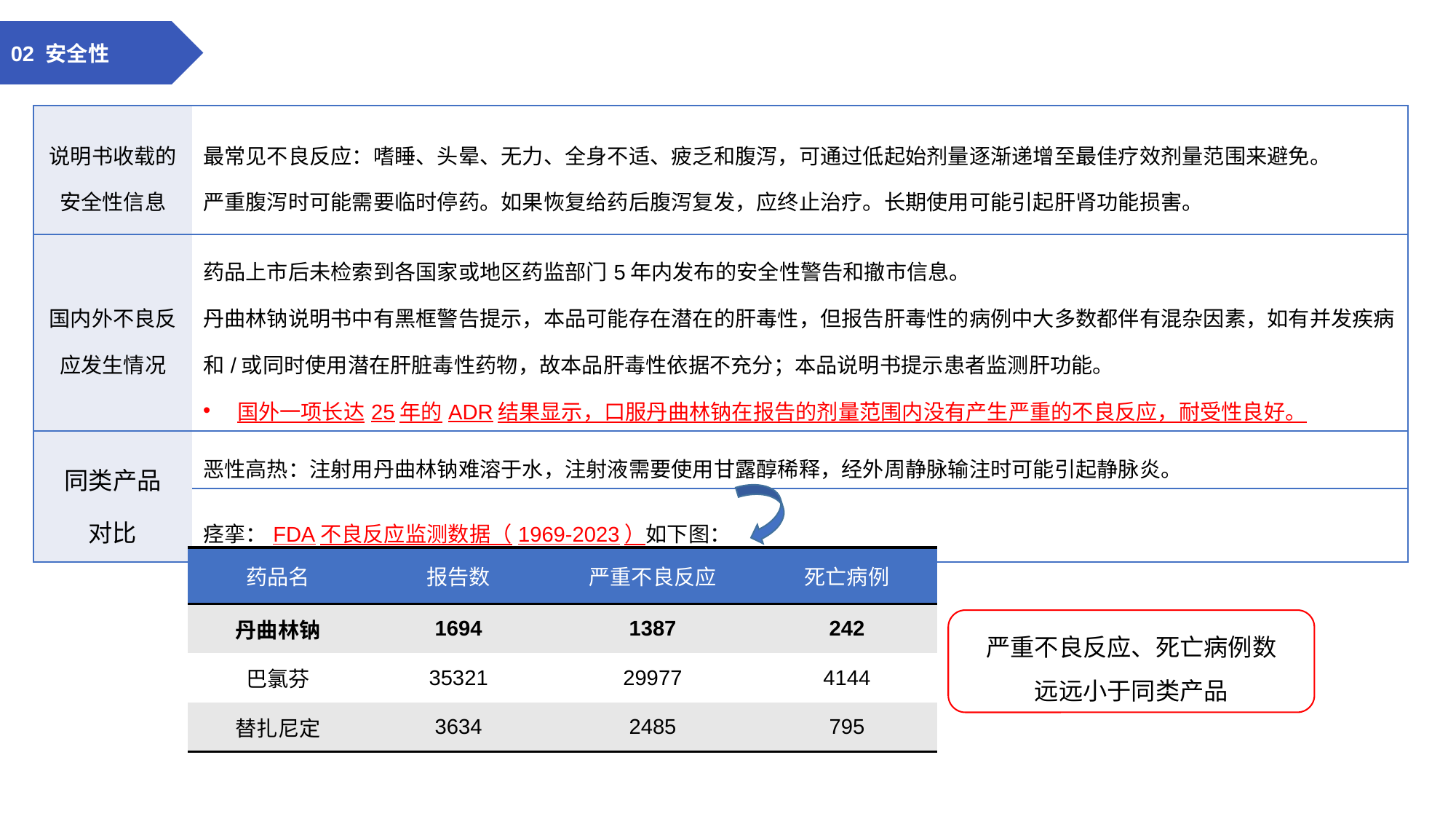

02 安全性
| 说明书收载的安全性信息 | 最常见不良反应：嗜睡、头晕、无力、全身不适、疲乏和腹泻，可通过低起始剂量逐渐递增至最佳疗效剂量范围来避免。 严重腹泻时可能需要临时停药。如果恢复给药后腹泻复发，应终止治疗。长期使用可能引起肝肾功能损害。 |
| --- | --- |
| 国内外不良反应发生情况 | 药品上市后未检索到各国家或地区药监部⻔5年内发布的安全性警告和撤市信息。 丹曲林钠说明书中有黑框警告提示，本品可能存在潜在的肝毒性，但报告肝毒性的病例中大多数都伴有混杂因素，如有并发疾病和/或同时使用潜在肝脏毒性药物，故本品肝毒性依据不充分；本品说明书提示患者监测肝功能。 国外一项长达25年的ADR结果显示，口服丹曲林钠在报告的剂量范围内没有产生严重的不良反应，耐受性良好。 |
| 同类产品 对比 | 恶性高热：注射用丹曲林钠难溶于水，注射液需要使用甘露醇稀释，经外周静脉输注时可能引起静脉炎。 |
|  | 痉挛：FDA不良反应监测数据（1969-2023）如下图： |

| 药品名 | 报告数 | 严重不良反应 | 死亡病例 |
| --- | --- | --- | --- |
| 丹曲林钠 | 1694 | 1387 | 242 |
| 巴氯芬 | 35321 | 29977 | 4144 |
| 替扎尼定 | 3634 | 2485 | 795 |
严重不良反应、死亡病例数
远远小于同类产品